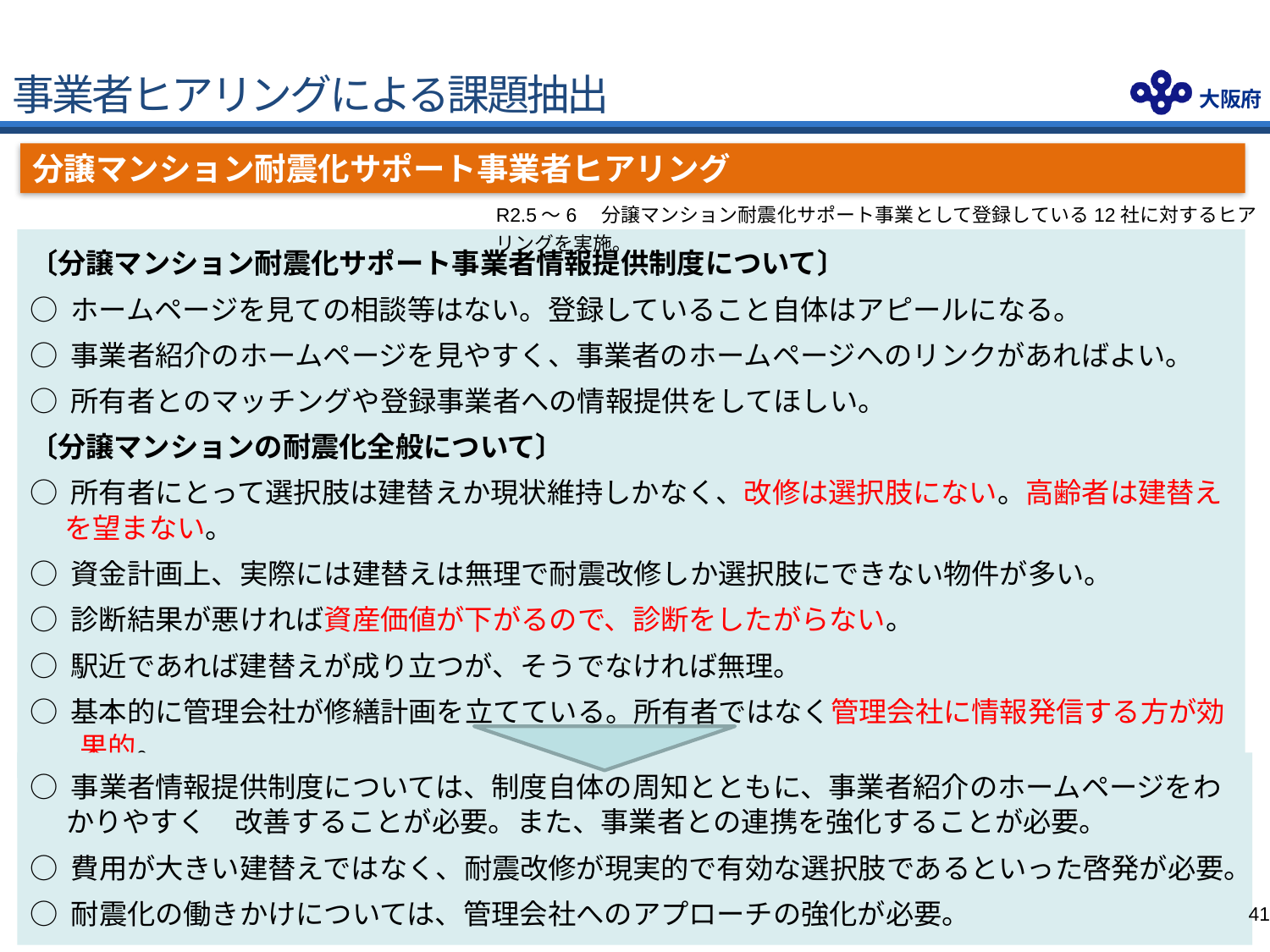

事業者ヒアリングによる課題抽出
分譲マンション耐震化サポート事業者ヒアリング
R2.5～6　分譲マンション耐震化サポート事業として登録している12社に対するヒアリングを実施。
〔分譲マンション耐震化サポート事業者情報提供制度について〕
○ ホームページを見ての相談等はない。登録していること自体はアピールになる。
○ 事業者紹介のホームページを見やすく、事業者のホームページへのリンクがあればよい。
○ 所有者とのマッチングや登録事業者への情報提供をしてほしい。
〔分譲マンションの耐震化全般について〕
○ 所有者にとって選択肢は建替えか現状維持しかなく、改修は選択肢にない。高齢者は建替えを望まない。
○ 資金計画上、実際には建替えは無理で耐震改修しか選択肢にできない物件が多い。
○ 診断結果が悪ければ資産価値が下がるので、診断をしたがらない。
○ 駅近であれば建替えが成り立つが、そうでなければ無理。
○ 基本的に管理会社が修繕計画を立てている。所有者ではなく管理会社に情報発信する方が効果的。

○ 事業者情報提供制度については、制度自体の周知とともに、事業者紹介のホームページをわかりやすく　改善することが必要。また、事業者との連携を強化することが必要。
○ 費用が大きい建替えではなく、耐震改修が現実的で有効な選択肢であるといった啓発が必要。
○ 耐震化の働きかけについては、管理会社へのアプローチの強化が必要。
41